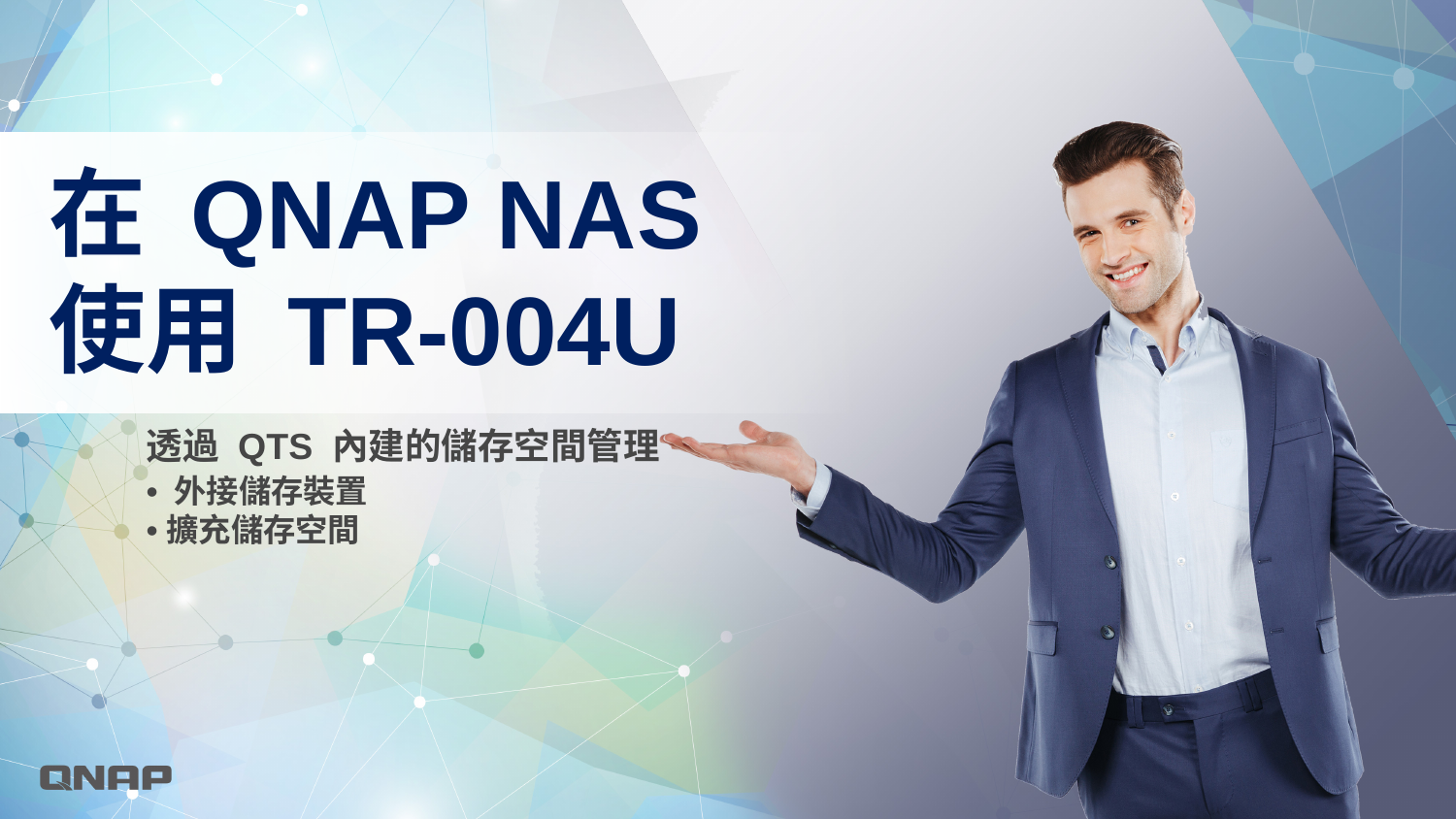

在 QNAP NAS 使用 TR-004U
透過 QTS 內建的儲存空間管理
• 外接儲存裝置 
• 擴充儲存空間